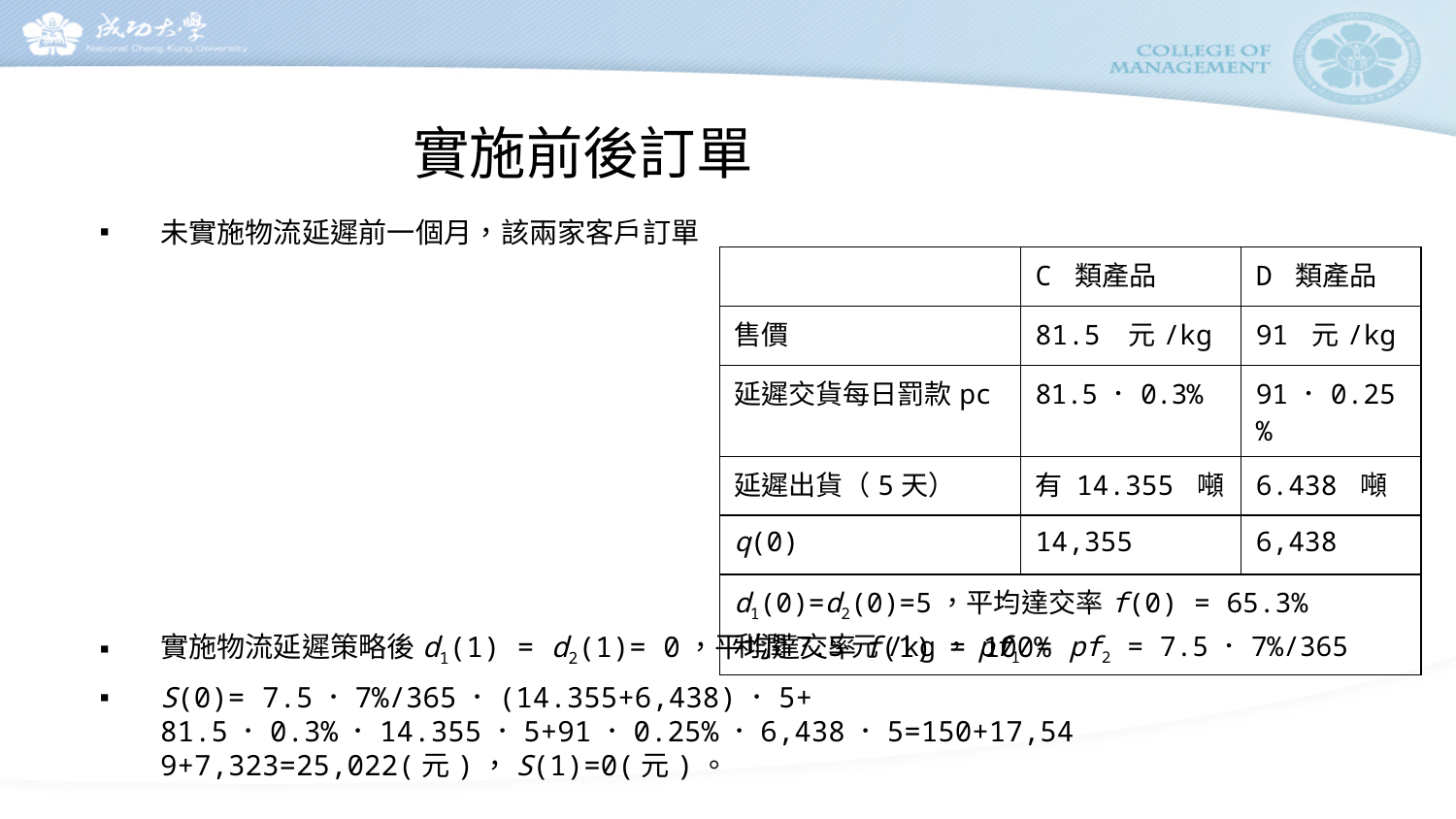

# 實施前後訂單
未實施物流延遲前一個月，該兩家客戶訂單

實施物流延遲策略後d1(1) = d2(1)= 0，平均達交率f(1) = 100%
S(0)= 7.5．7%/365．(14.355+6,438)．5+ 81.5．0.3%．14.355．5+91．0.25%．6,438．5=150+17,549+7,323=25,022(元)，S(1)=0(元)。

|  | C 類產品 | D 類產品 |
| --- | --- | --- |
| 售價 | 81.5 元/kg | 91 元/kg |
| 延遲交貨每日罰款pc | 81.5．0.3% | 91．0.25% |
| 延遲出貨（5天） | 有 14.355 噸 | 6.438 噸 |
| q(0) | 14,355 | 6,438 |
| d1(0)=d2(0)=5，平均達交率f(0) = 65.3% 利潤7.5元/kg，pf1 = pf2 = 7.5．7%/365 |  |  |
22